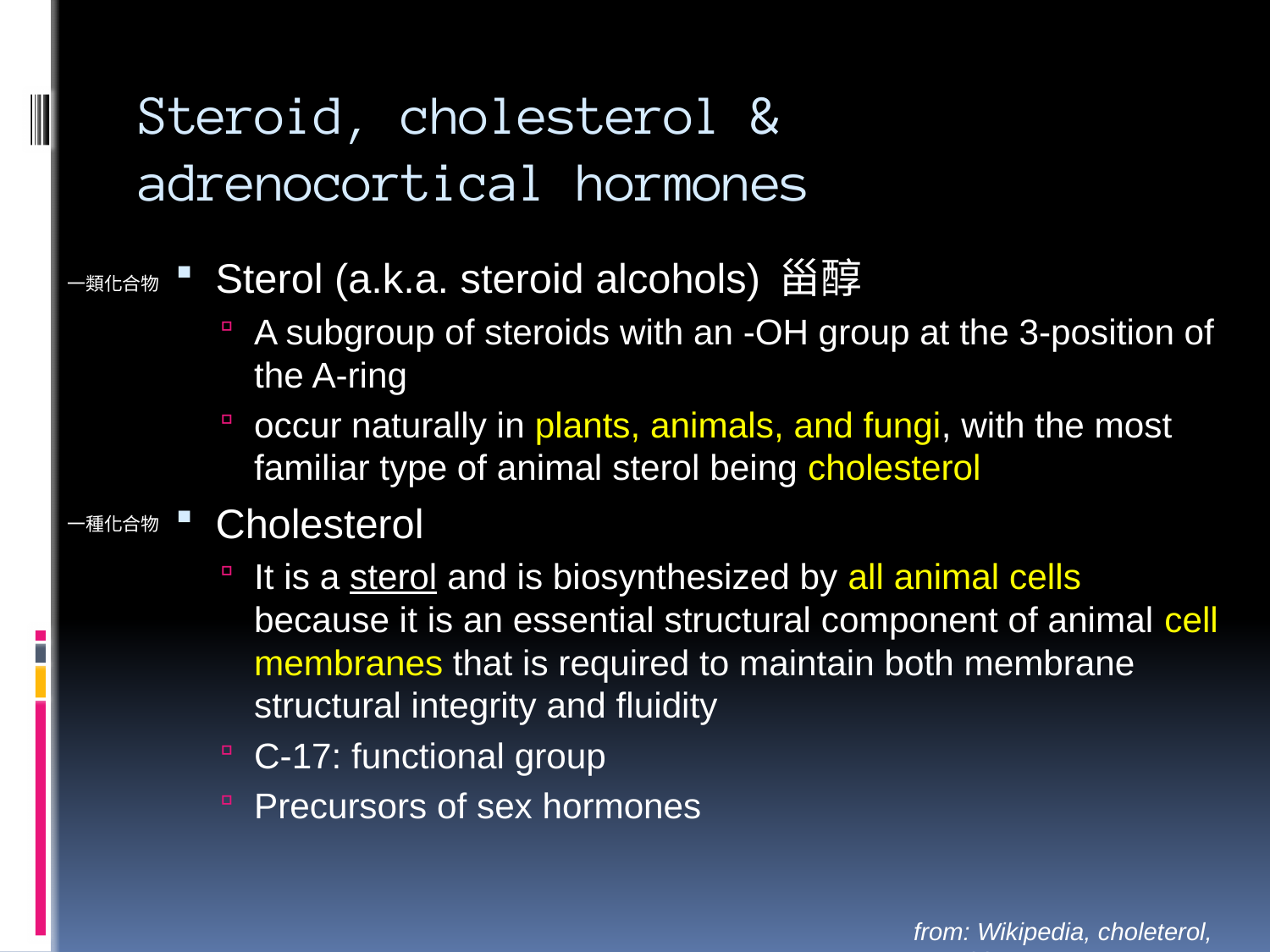

# Steroid, cholesterol & adrenocortical hormones
Sterol (a.k.a. steroid alcohols) 甾醇
A subgroup of steroids with an -OH group at the 3-position of the A-ring
occur naturally in plants, animals, and fungi, with the most familiar type of animal sterol being cholesterol
Cholesterol
It is a sterol and is biosynthesized by all animal cells because it is an essential structural component of animal cell membranes that is required to maintain both membrane structural integrity and fluidity
C-17: functional group
Precursors of sex hormones
一類化合物
一種化合物
from: Wikipedia, choleterol, steroid